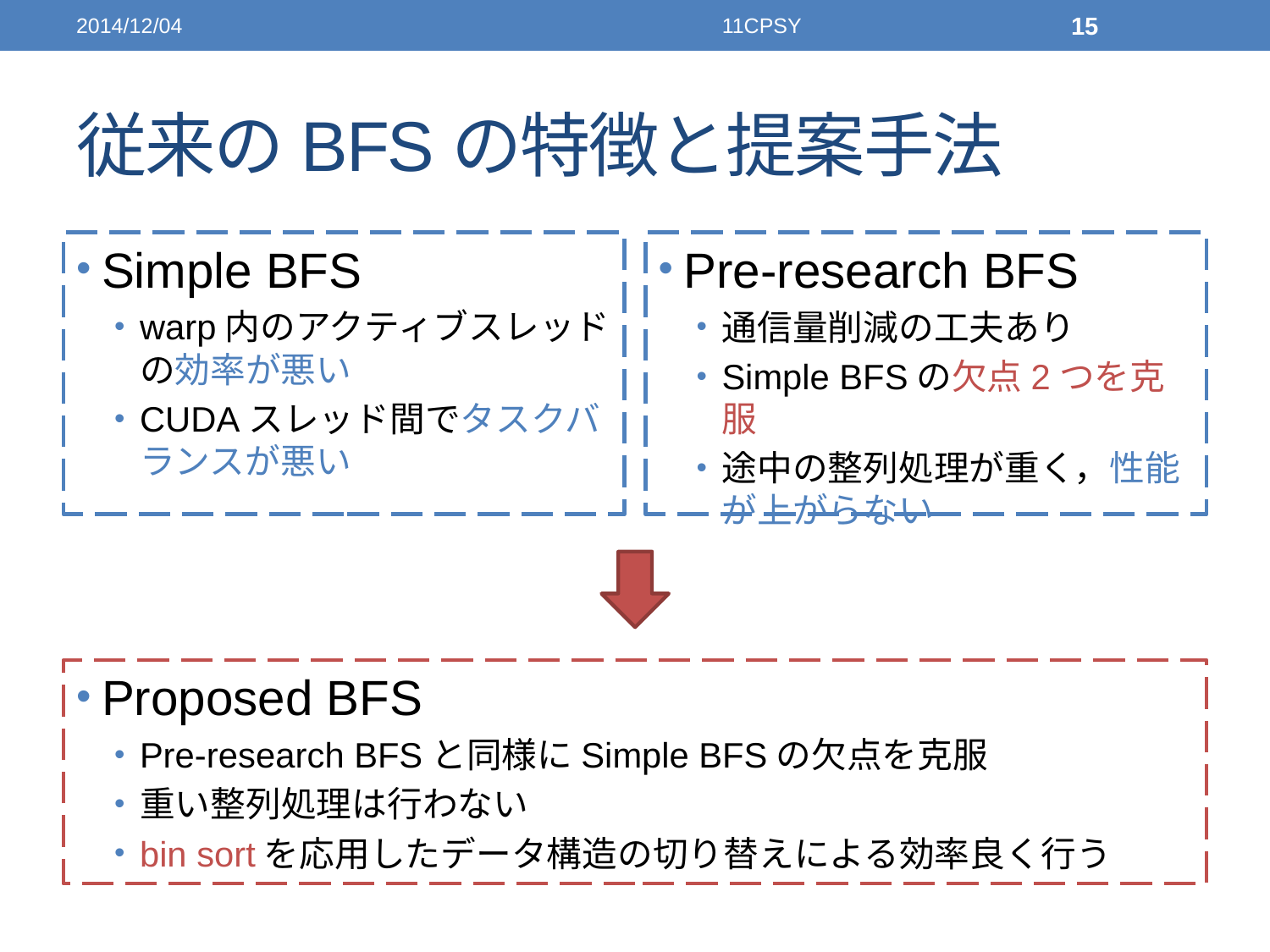

2014/12/04
11CPSY
15
# 従来のBFSの特徴と提案手法
Simple BFS
warp内のアクティブスレッドの効率が悪い
CUDAスレッド間でタスクバランスが悪い
Pre-research BFS
通信量削減の工夫あり
Simple BFSの欠点2つを克服
途中の整列処理が重く，性能が上がらない

Proposed BFS
Pre-research BFSと同様にSimple BFSの欠点を克服
重い整列処理は行わない
bin sortを応用したデータ構造の切り替えによる効率良く行う